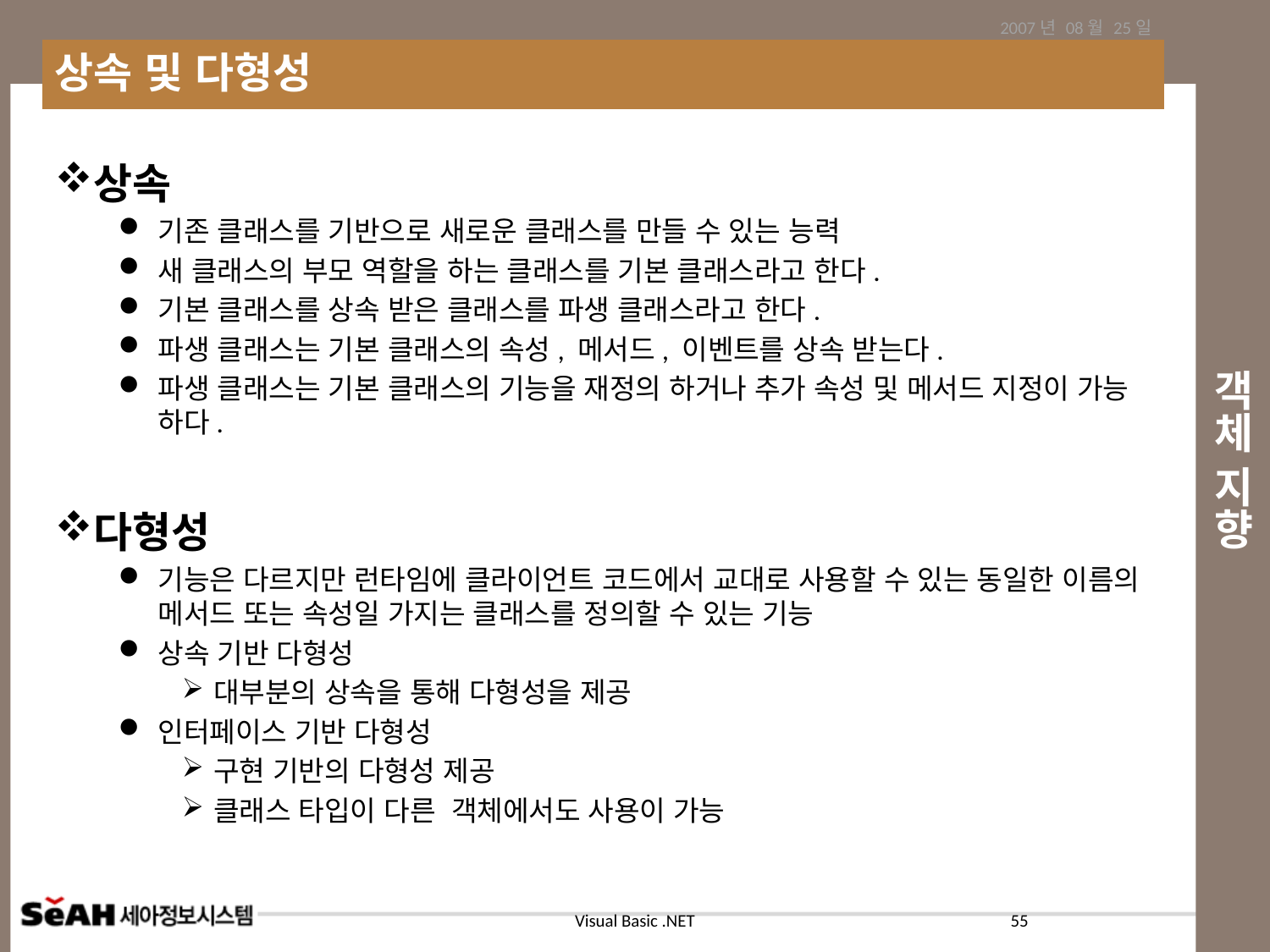

2007년 08월 25일
상속 및 다형성
# 객체 지향

상속
기존 클래스를 기반으로 새로운 클래스를 만들 수 있는 능력
새 클래스의 부모 역할을 하는 클래스를 기본 클래스라고 한다.
기본 클래스를 상속 받은 클래스를 파생 클래스라고 한다.
파생 클래스는 기본 클래스의 속성, 메서드, 이벤트를 상속 받는다.
파생 클래스는 기본 클래스의 기능을 재정의 하거나 추가 속성 및 메서드 지정이 가능 하다.

다형성
기능은 다르지만 런타임에 클라이언트 코드에서 교대로 사용할 수 있는 동일한 이름의 메서드 또는 속성일 가지는 클래스를 정의할 수 있는 기능
상속 기반 다형성
대부분의 상속을 통해 다형성을 제공
인터페이스 기반 다형성
구현 기반의 다형성 제공
클래스 타입이 다른  객체에서도 사용이 가능

55
Visual Basic .NET